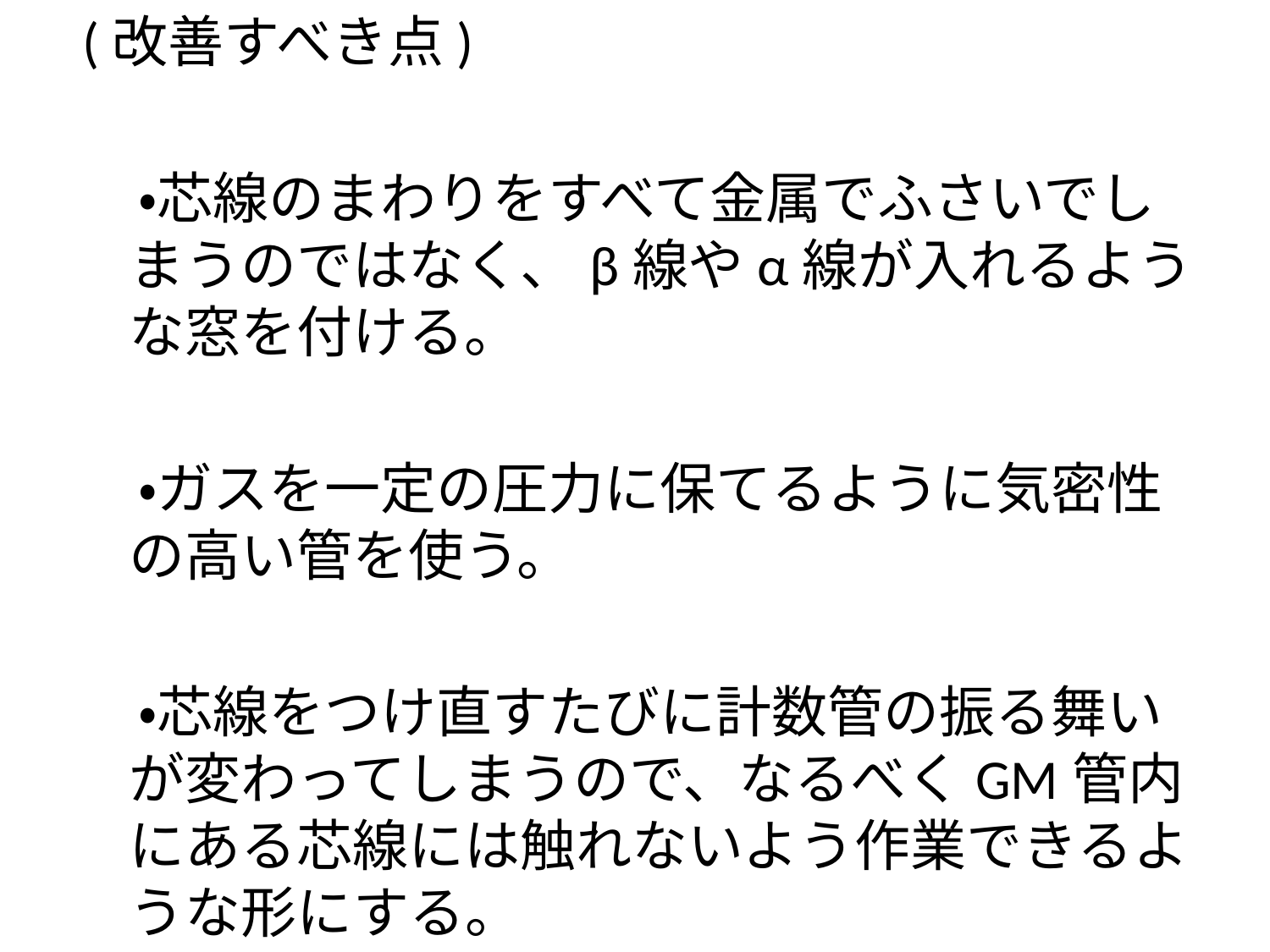

(改善すべき点)

　・芯線のまわりをすべて金属でふさいでしまうのではなく、β線やα線が入れるような窓を付ける。

　・ガスを一定の圧力に保てるように気密性の高い管を使う。

　・芯線をつけ直すたびに計数管の振る舞いが変わってしまうので、なるべくGM管内にある芯線には触れないよう作業できるような形にする。